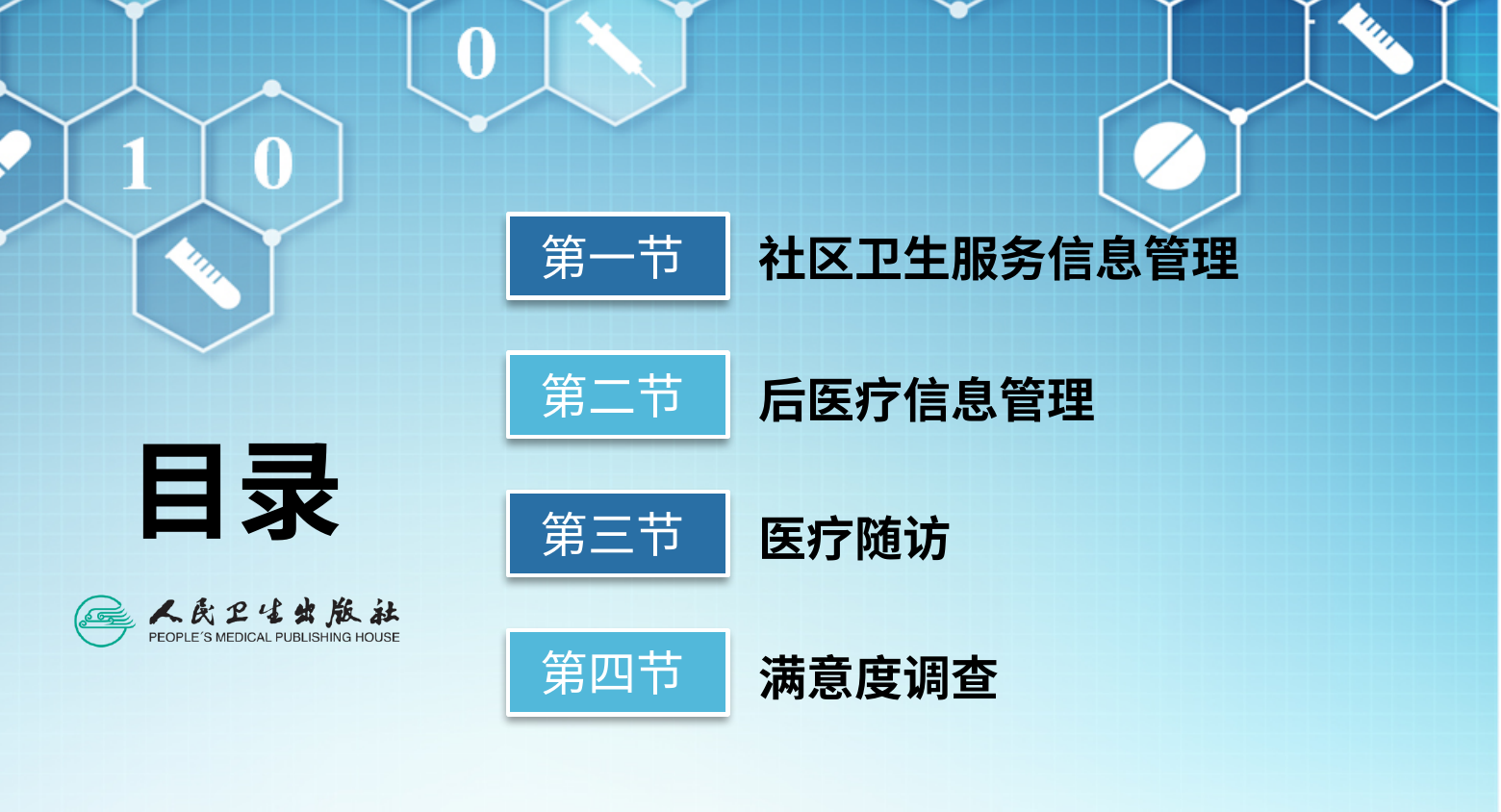

第一节
社区卫生服务信息管理
第二节
后医疗信息管理
第三节
医疗随访
第四节
满意度调查